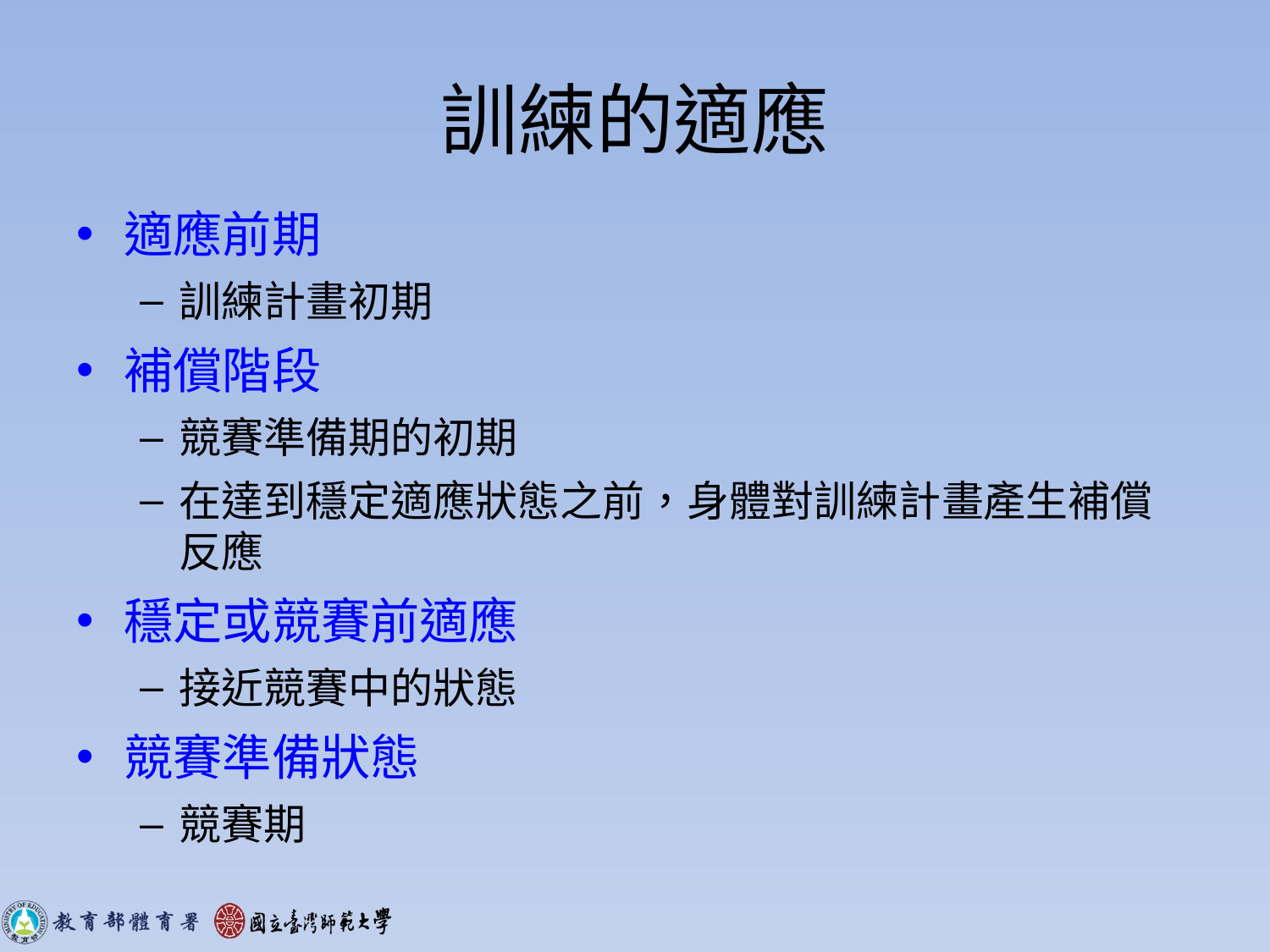

# 訓練的適應
適應前期
訓練計畫初期
補償階段
競賽準備期的初期
在達到穩定適應狀態之前，身體對訓練計畫產生補償反應
穩定或競賽前適應
接近競賽中的狀態
競賽準備狀態
競賽期